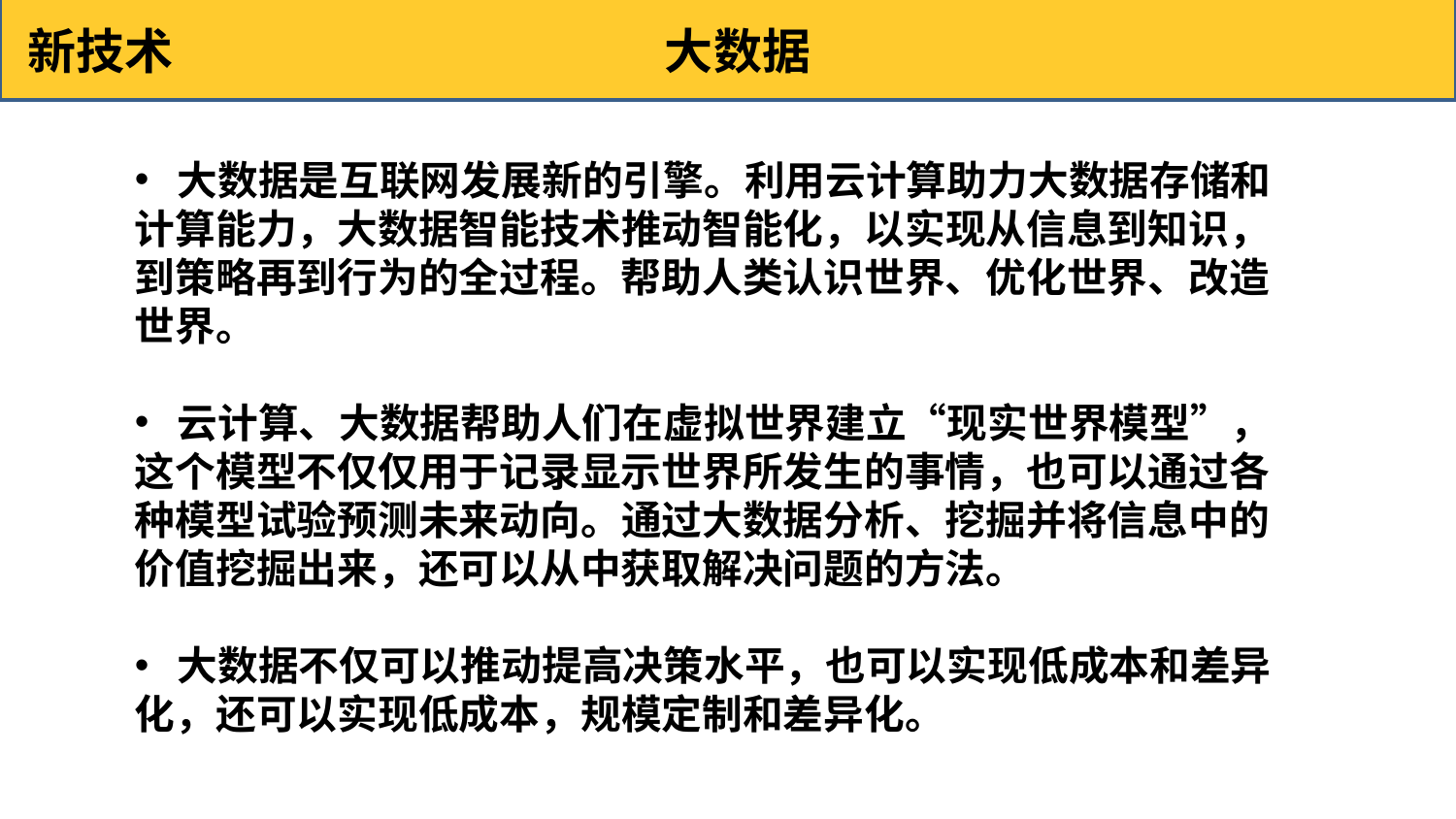

新技术                                             大数据

  大数据是互联网发展新的引擎。利用云计算助力大数据存储和计算能力，大数据智能技术推动智能化，以实现从信息到知识，到策略再到行为的全过程。帮助人类认识世界、优化世界、改造世界。

  云计算、大数据帮助人们在虚拟世界建立“现实世界模型”，这个模型不仅仅用于记录显示世界所发生的事情，也可以通过各种模型试验预测未来动向。通过大数据分析、挖掘并将信息中的价值挖掘出来，还可以从中获取解决问题的方法。

  大数据不仅可以推动提高决策水平，也可以实现低成本和差异化，还可以实现低成本，规模定制和差异化。

32